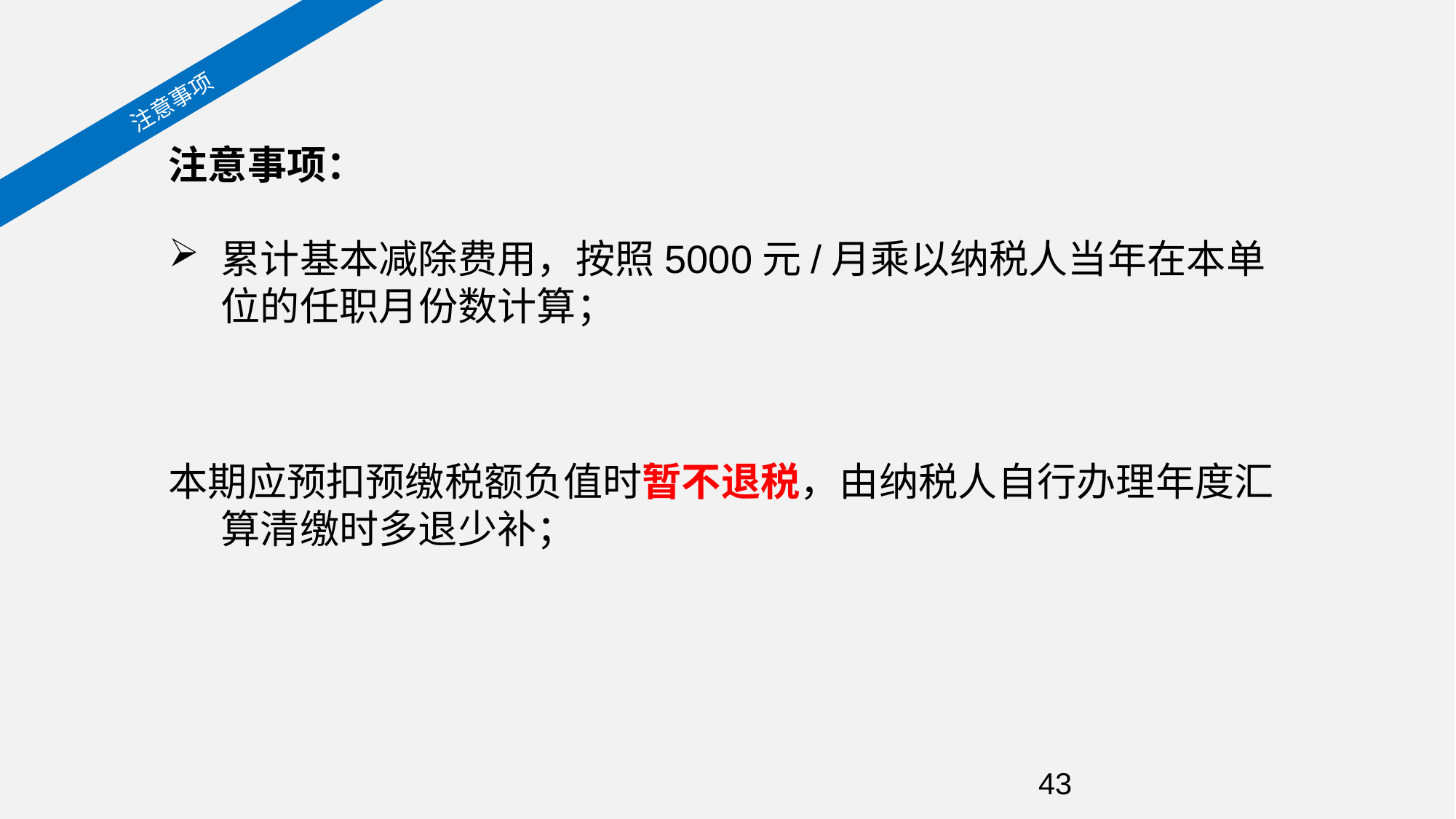

注意事项
注意事项：
累计基本减除费用，按照5000元/月乘以纳税人当年在本单位的任职月份数计算；

本期应预扣预缴税额负值时暂不退税，由纳税人自行办理年度汇算清缴时多退少补；
43